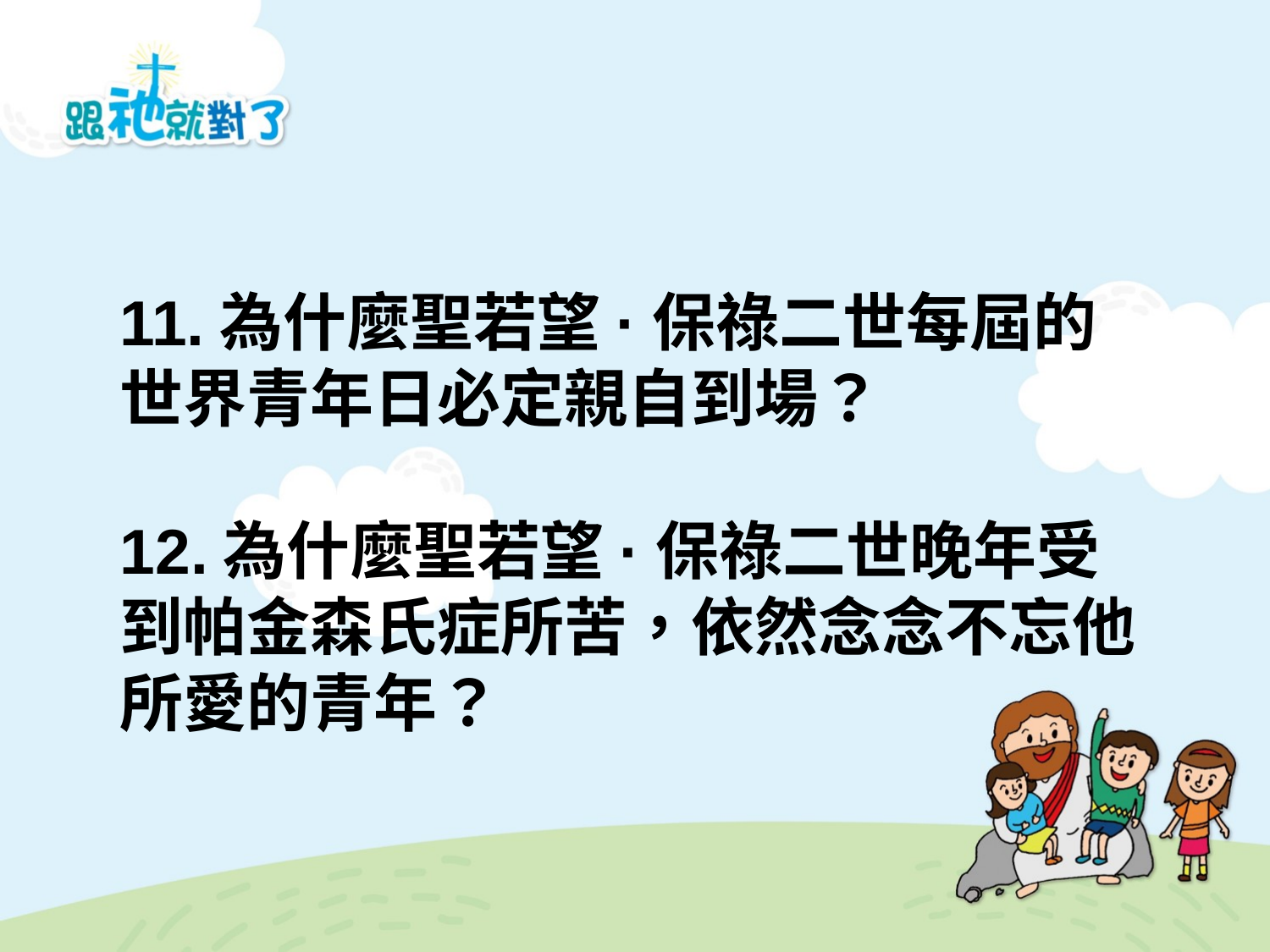

11.為什麼聖若望·保祿二世每屆的世界青年日必定親自到場？

12.為什麼聖若望·保祿二世晚年受到帕金森氏症所苦，依然念念不忘他所愛的青年？